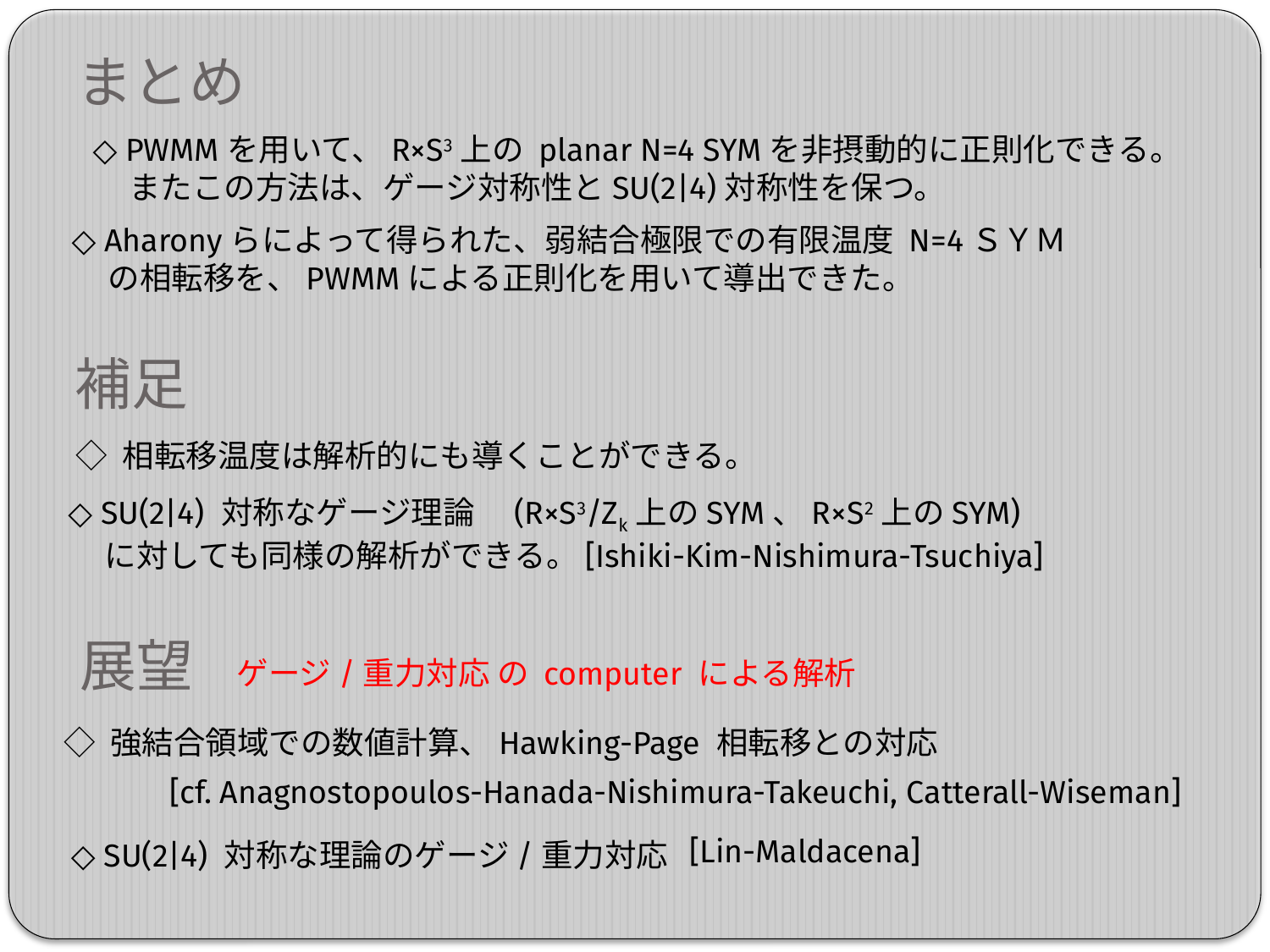

# まとめ
◇ PWMMを用いて、R×S3上の planar N=4 SYMを非摂動的に正則化できる。
    またこの方法は、ゲージ対称性とSU(2|4)対称性を保つ。
◇ Aharonyらによって得られた、弱結合極限での有限温度 N=4ＳＹＭ
    の相転移を、PWMMによる正則化を用いて導出できた。
補足
◇ 相転移温度は解析的にも導くことができる。
◇ SU(2|4) 対称なゲージ理論　(R×S3/Zk上のSYM、R×S2上のSYM)
    に対しても同様の解析ができる。[Ishiki-Kim-Nishimura-Tsuchiya]
展望
ゲージ/重力対応 の computer による解析
◇ 強結合領域での数値計算、Hawking-Page 相転移との対応
[cf. Anagnostopoulos-Hanada-Nishimura-Takeuchi, Catterall-Wiseman]
[Lin-Maldacena]
◇ SU(2|4) 対称な理論のゲージ/重力対応